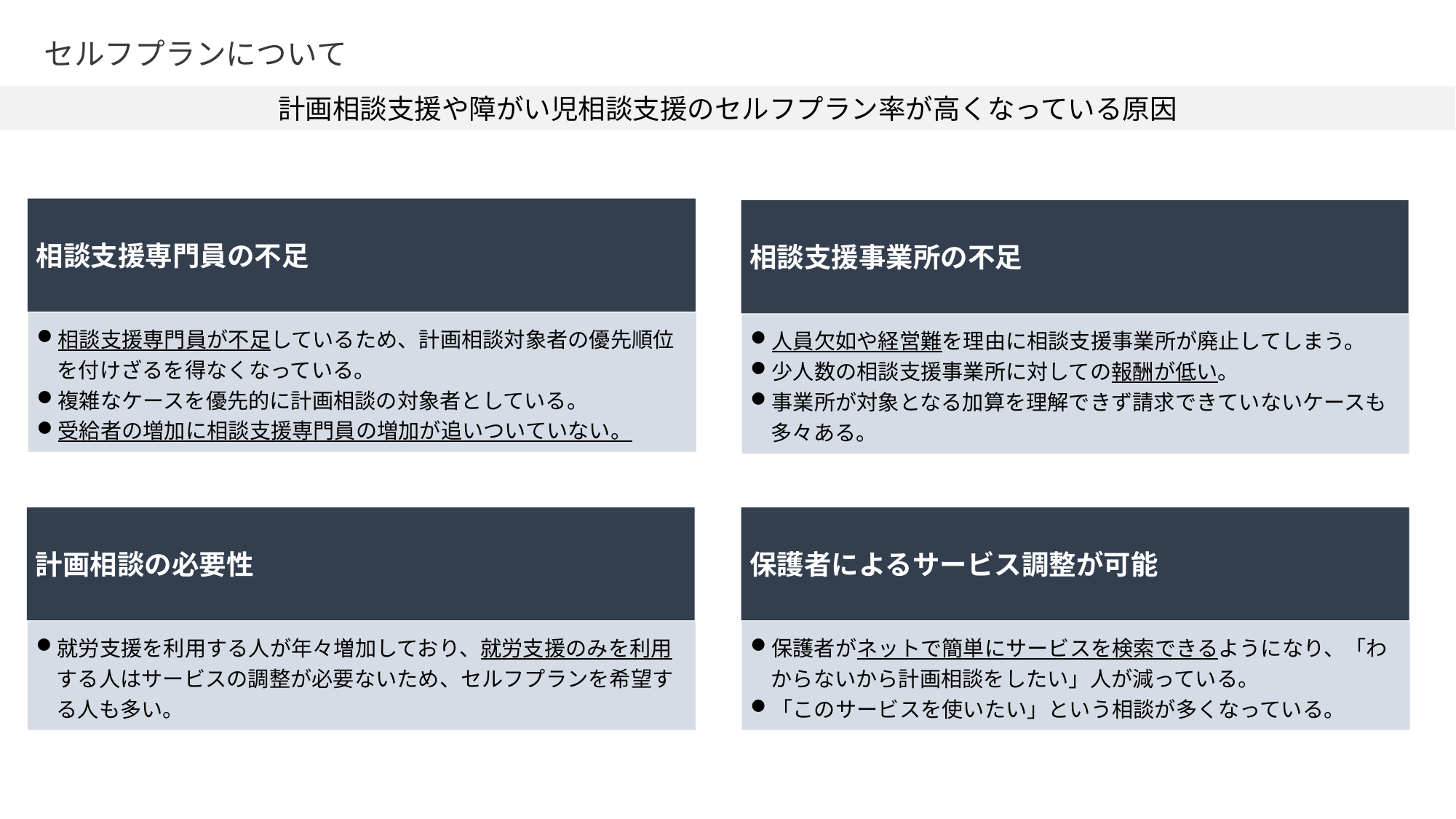

セルフプランについて
計画相談支援や障がい児相談支援のセルフプラン率が高くなっている原因
相談支援専門員の不足
相談支援専門員が不足しているため、計画相談対象者の優先順位を付けざるを得なくなっている。
複雑なケースを優先的に計画相談の対象者としている。
受給者の増加に相談支援専門員の増加が追いついていない。
相談支援事業所の不足
人員欠如や経営難を理由に相談支援事業所が廃止してしまう。
少人数の相談支援事業所に対しての報酬が低い。
事業所が対象となる加算を理解できず請求できていないケースも多々ある。
計画相談の必要性
就労支援を利用する人が年々増加しており、就労支援のみを利用する人はサービスの調整が必要ないため、セルフプランを希望する人も多い。
保護者によるサービス調整が可能
保護者がネットで簡単にサービスを検索できるようになり、「わからないから計画相談をしたい」人が減っている。
「このサービスを使いたい」という相談が多くなっている。